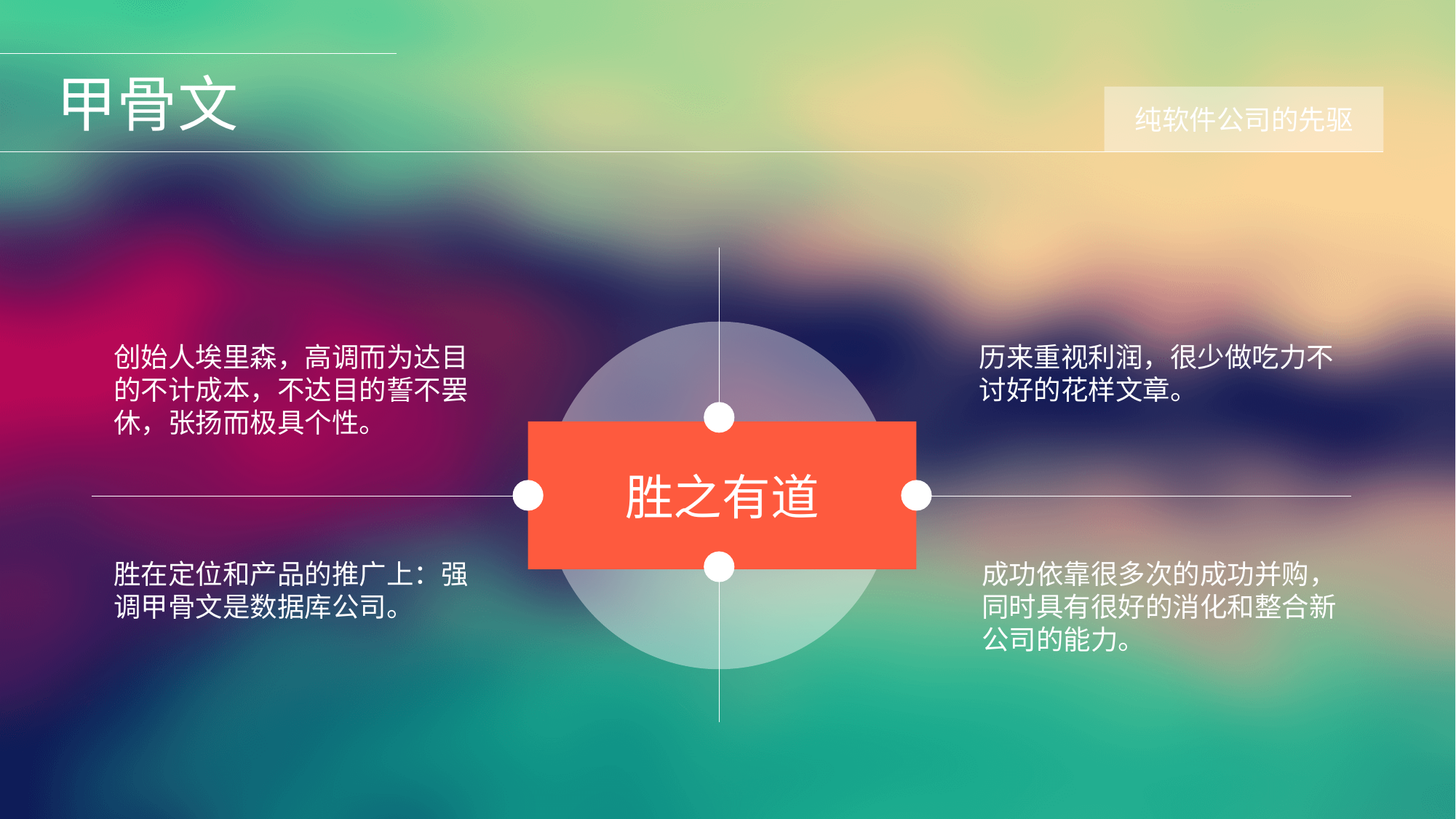

甲骨文
纯软件公司的先驱

创始人埃里森，高调而为达目的不计成本，不达目的誓不罢休，张扬而极具个性。
历来重视利润，很少做吃力不讨好的花样文章。

胜之有道

胜在定位和产品的推广上：强调甲骨文是数据库公司。

成功依靠很多次的成功并购，同时具有很好的消化和整合新公司的能力。